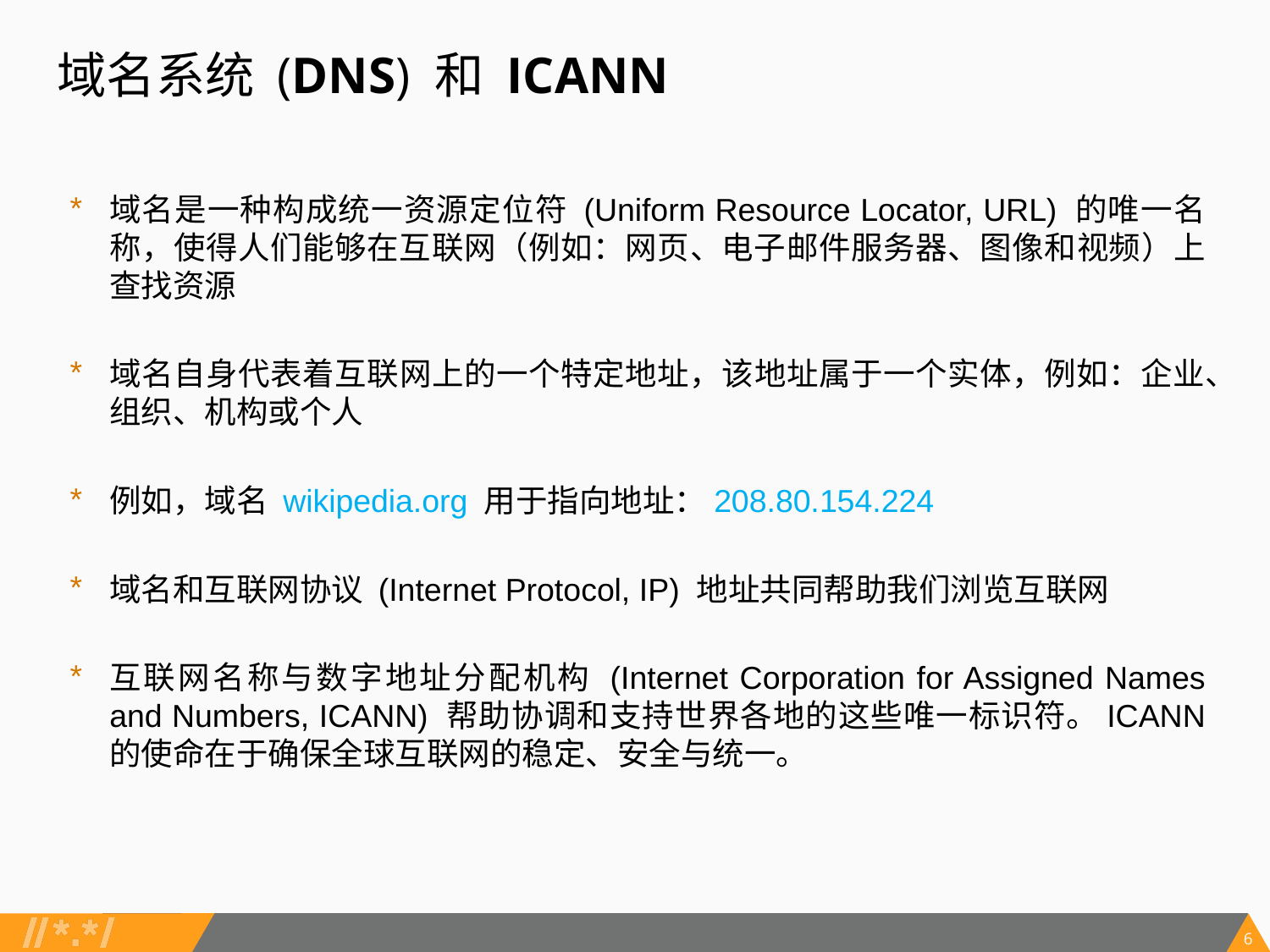

域名系统 (DNS) 和 ICANN
域名是一种构成统一资源定位符 (Uniform Resource Locator, URL) 的唯一名称，使得人们能够在互联网（例如：网页、电子邮件服务器、图像和视频）上查找资源

域名自身代表着互联网上的一个特定地址，该地址属于一个实体，例如：企业、组织、机构或个人

例如，域名 wikipedia.org 用于指向地址：208.80.154.224

域名和互联网协议 (Internet Protocol, IP) 地址共同帮助我们浏览互联网

互联网名称与数字地址分配机构 (Internet Corporation for Assigned Names and Numbers, ICANN) 帮助协调和支持世界各地的这些唯一标识符。ICANN 的使命在于确保全球互联网的稳定、安全与统一。